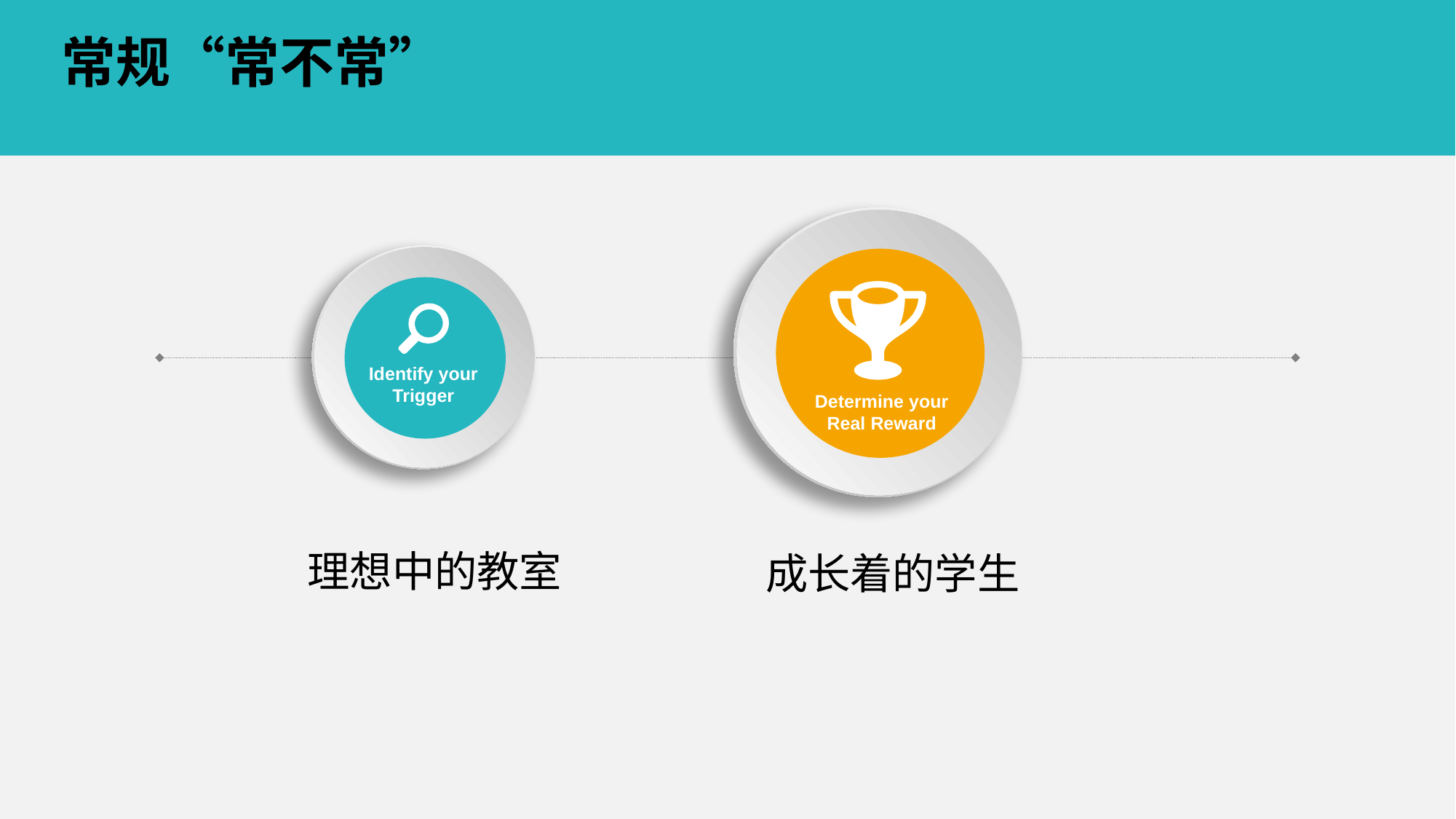

常规“常不常”

Determine your Real Reward

Identify your Trigger
理想中的教室
成长着的学生